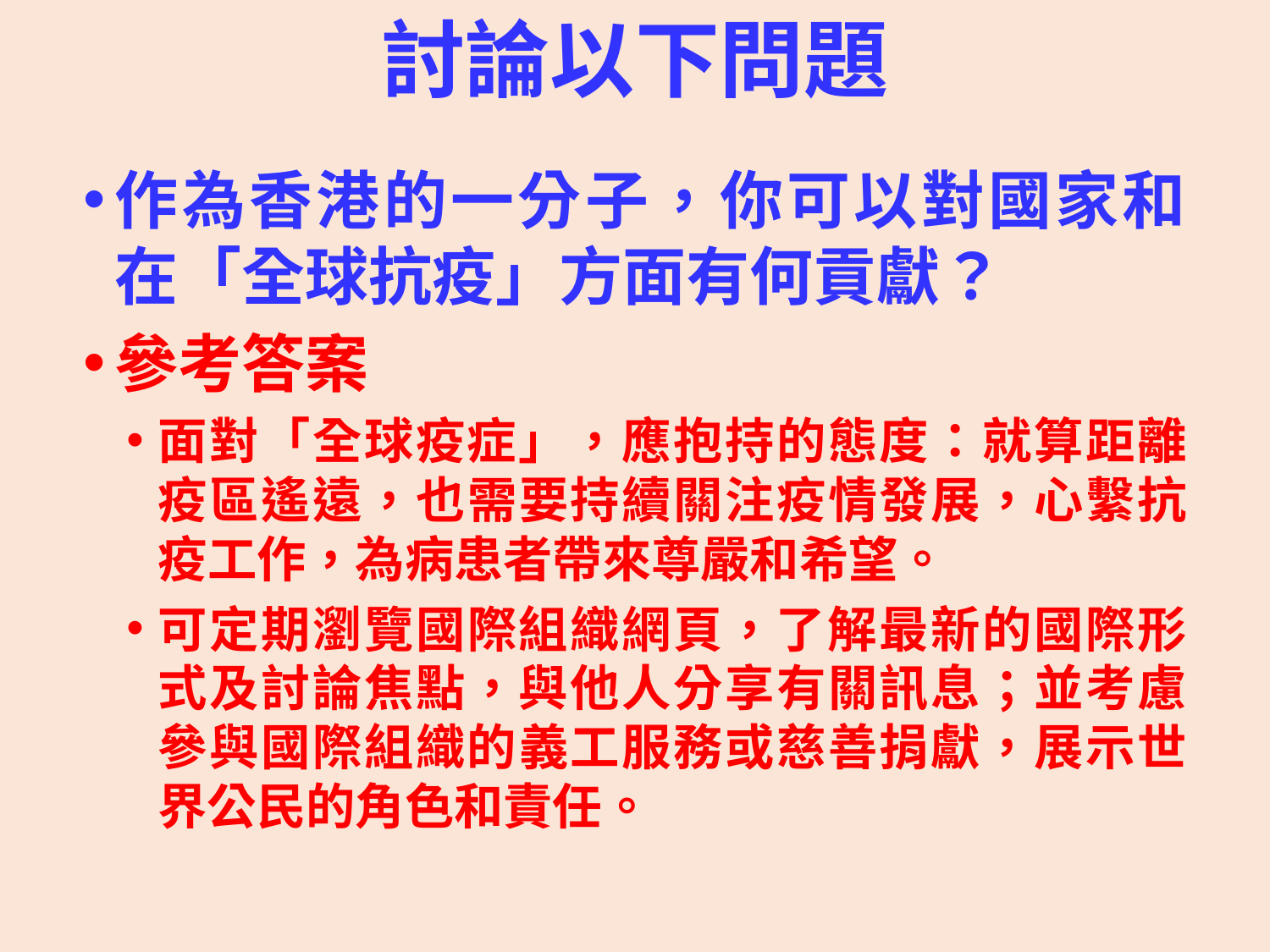

# 討論以下問題
作為香港的一分子，你可以對國家和在「全球抗疫」方面有何貢獻？
參考答案
面對「全球疫症」，應抱持的態度：就算距離疫區遙遠，也需要持續關注疫情發展，心繫抗疫工作，為病患者帶來尊嚴和希望。
可定期瀏覽國際組織網頁，了解最新的國際形式及討論焦點，與他人分享有關訊息；並考慮參與國際組織的義工服務或慈善捐獻，展示世界公民的角色和責任。